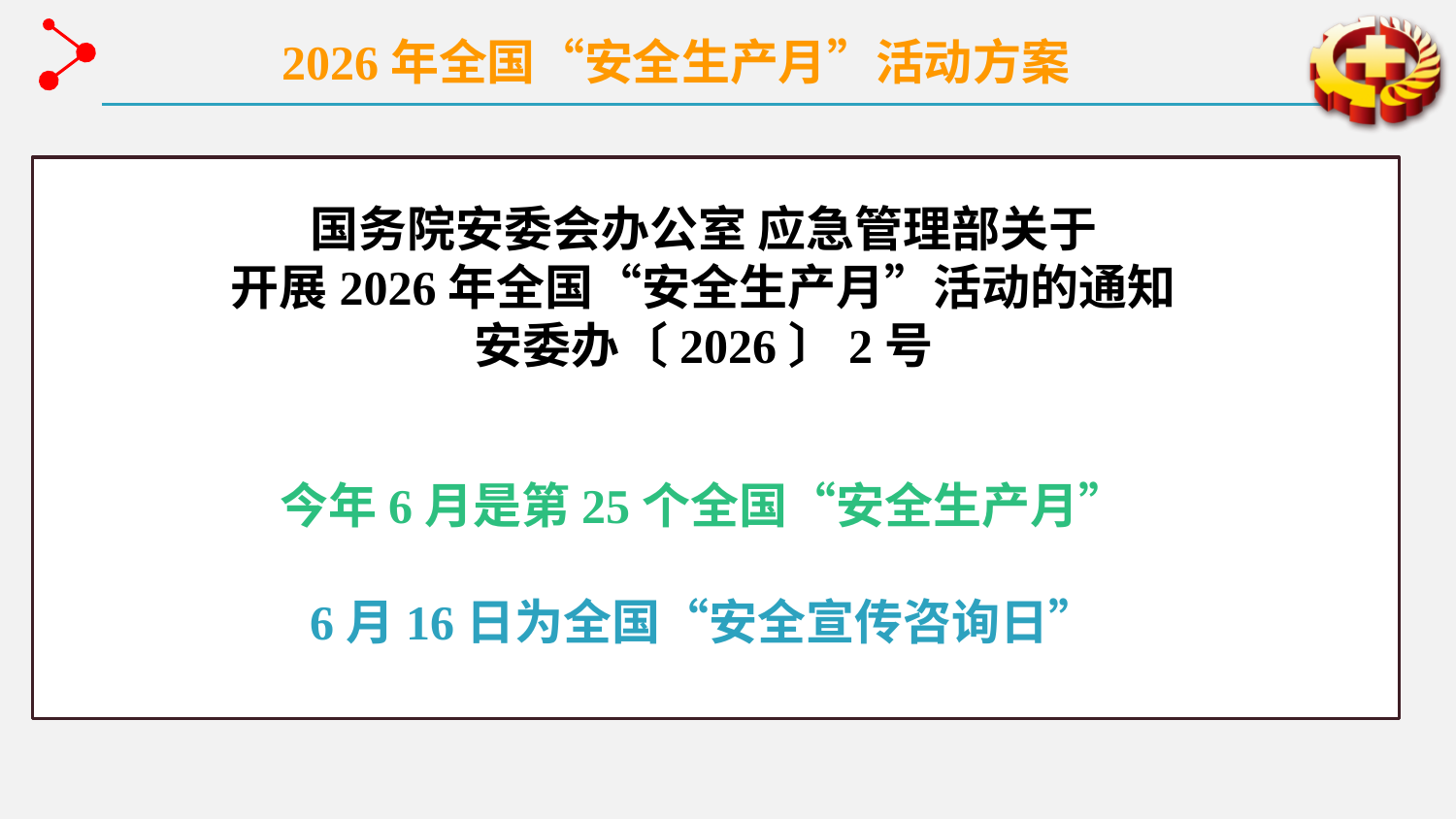

2026年全国“安全生产月”活动方案

国务院安委会办公室 应急管理部关于
开展2026年全国“安全生产月”活动的通知
安委办〔2026〕2号

今年6月是第25个全国“安全生产月”

6月16日为全国“安全宣传咨询日”